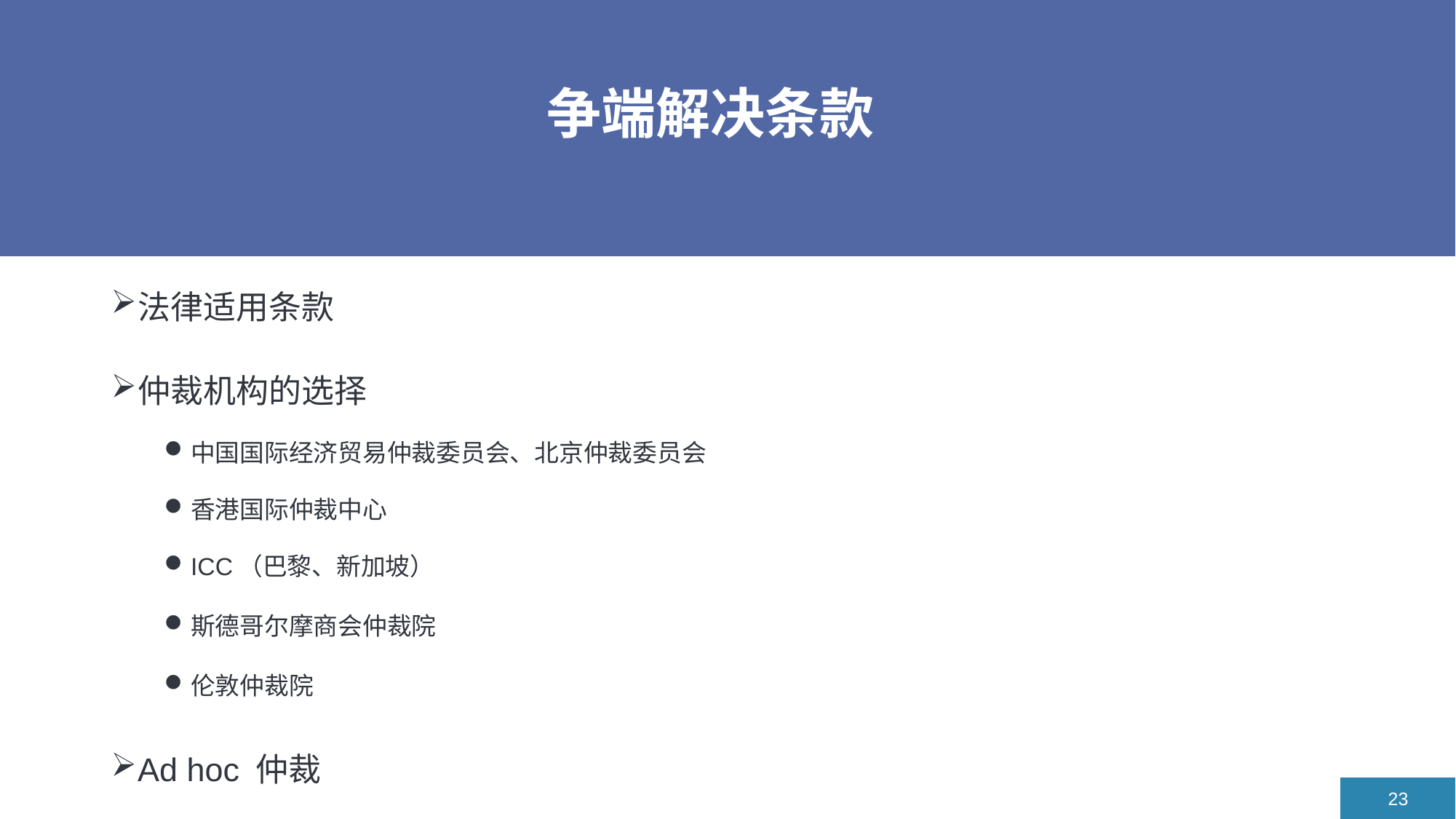

# 争端解决条款
法律适用条款
仲裁机构的选择
中国国际经济贸易仲裁委员会、北京仲裁委员会
香港国际仲裁中心
ICC（巴黎、新加坡）
斯德哥尔摩商会仲裁院
伦敦仲裁院
Ad hoc 仲裁

23